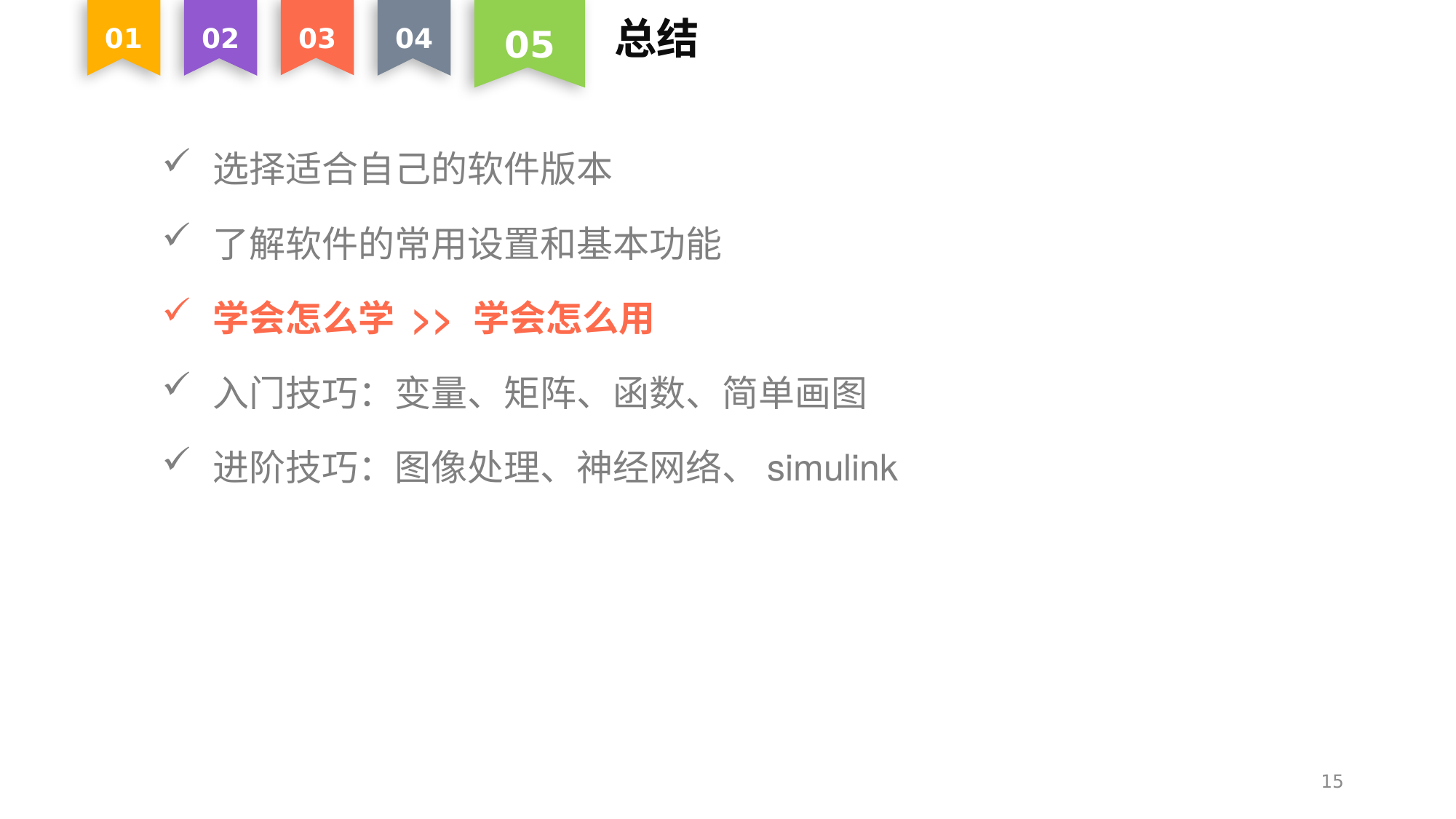

01
02
04
05
03
总结
 选择适合自己的软件版本
 了解软件的常用设置和基本功能
 学会怎么学 >> 学会怎么用
 入门技巧：变量、矩阵、函数、简单画图
 进阶技巧：图像处理、神经网络、simulink
15